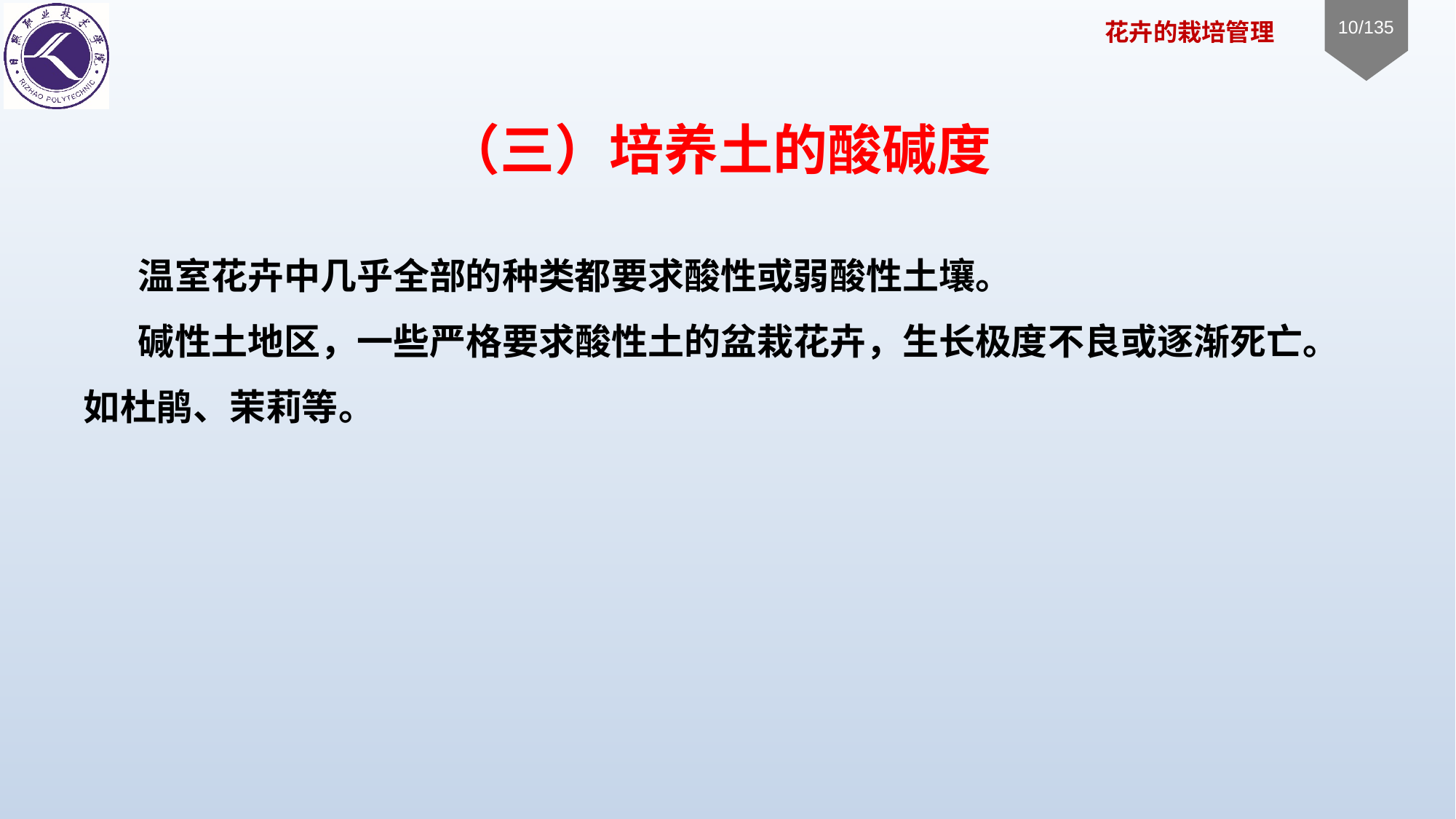

# （三）培养土的酸碱度
温室花卉中几乎全部的种类都要求酸性或弱酸性土壤。
碱性土地区，一些严格要求酸性土的盆栽花卉，生长极度不良或逐渐死亡。如杜鹃、茉莉等。